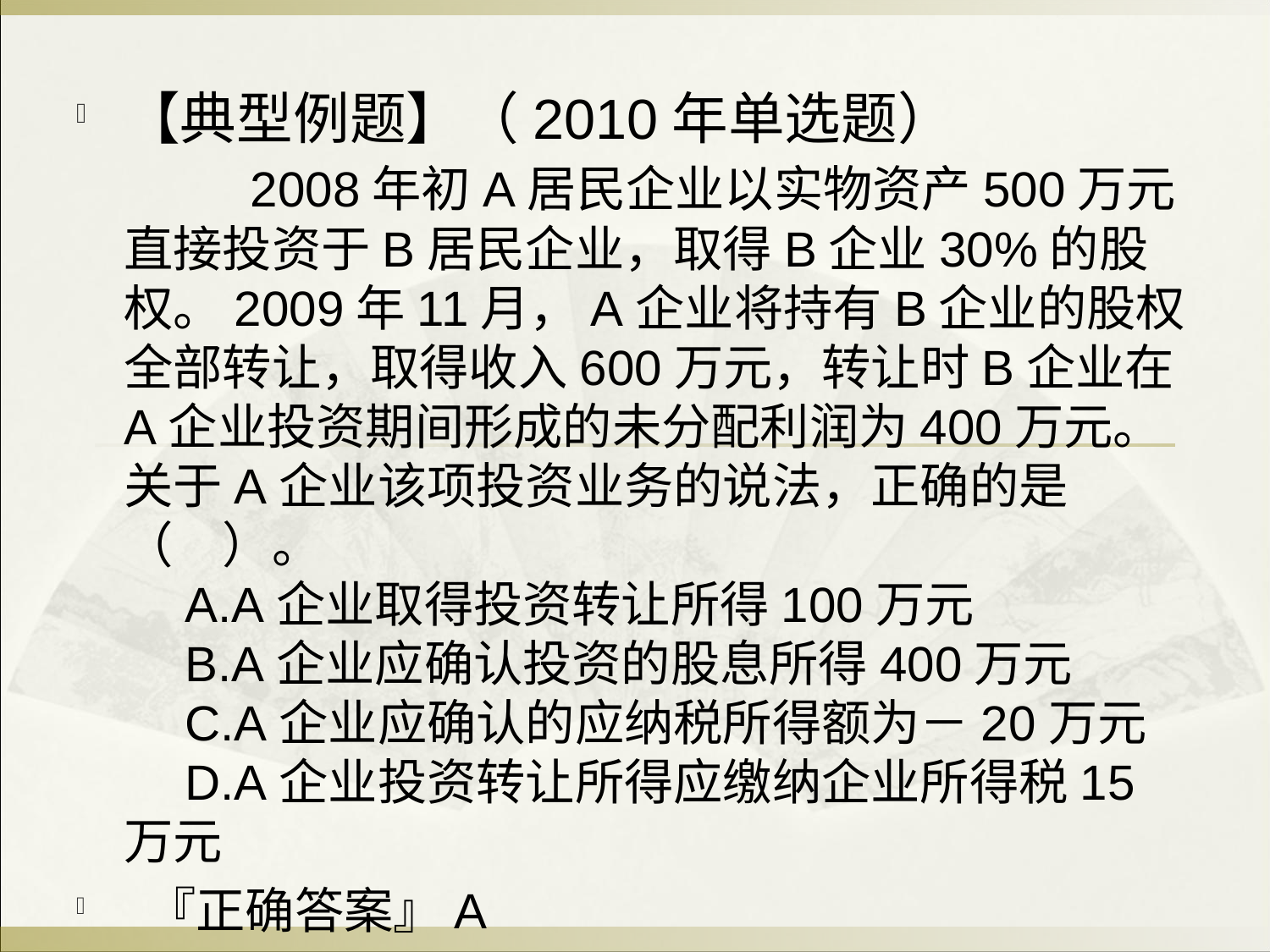

【典型例题】（2010年单选题）
　　2008年初A居民企业以实物资产500万元直接投资于B居民企业，取得B企业30%的股权。2009年11月，A企业将持有B企业的股权全部转让，取得收入600万元，转让时B企业在A企业投资期间形成的未分配利润为400万元。关于A企业该项投资业务的说法，正确的是（　）。
　A.A企业取得投资转让所得100万元
　B.A企业应确认投资的股息所得400万元
　C.A企业应确认的应纳税所得额为－20万元
　D.A企业投资转让所得应缴纳企业所得税15万元
 『正确答案』A
『答案解析』投资转让所得＝600－500＝100万元。